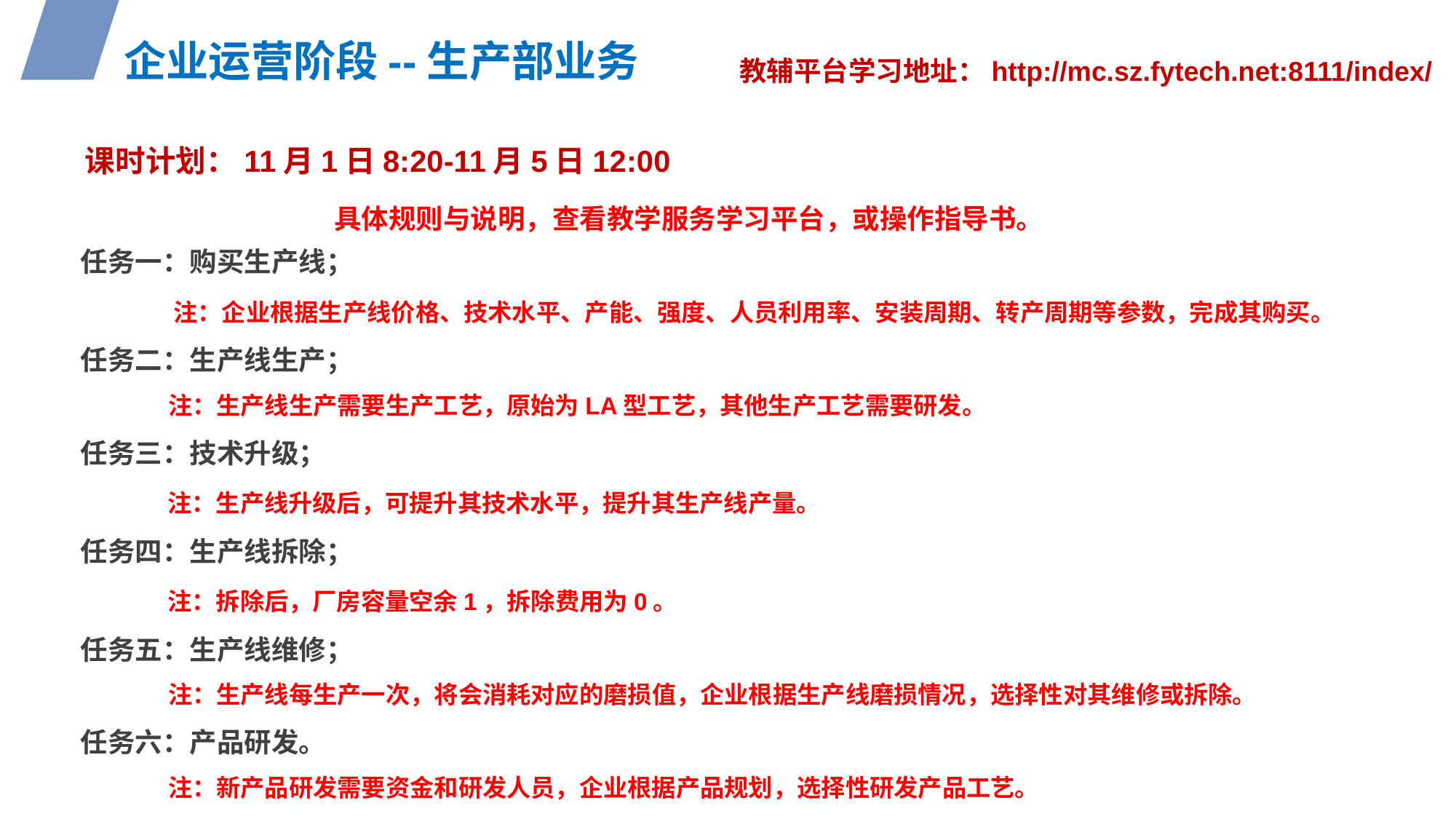

企业运营阶段--生产部业务
教辅平台学习地址：http://mc.sz.fytech.net:8111/index/
课时计划：11月1日8:20-11月5日12:00
具体规则与说明，查看教学服务学习平台，或操作指导书。
任务一：购买生产线；
              注：企业根据生产线价格、技术水平、产能、强度、人员利用率、安装周期、转产周期等参数，完成其购买。
任务二：生产线生产；
               注：生产线生产需要生产工艺，原始为LA型工艺，其他生产工艺需要研发。
任务三：技术升级；
             注：生产线升级后，可提升其技术水平，提升其生产线产量。
任务四：生产线拆除；
             注：拆除后，厂房容量空余1，拆除费用为0。
任务五：生产线维修；
               注：生产线每生产一次，将会消耗对应的磨损值，企业根据生产线磨损情况，选择性对其维修或拆除。
任务六：产品研发。
               注：新产品研发需要资金和研发人员，企业根据产品规划，选择性研发产品工艺。